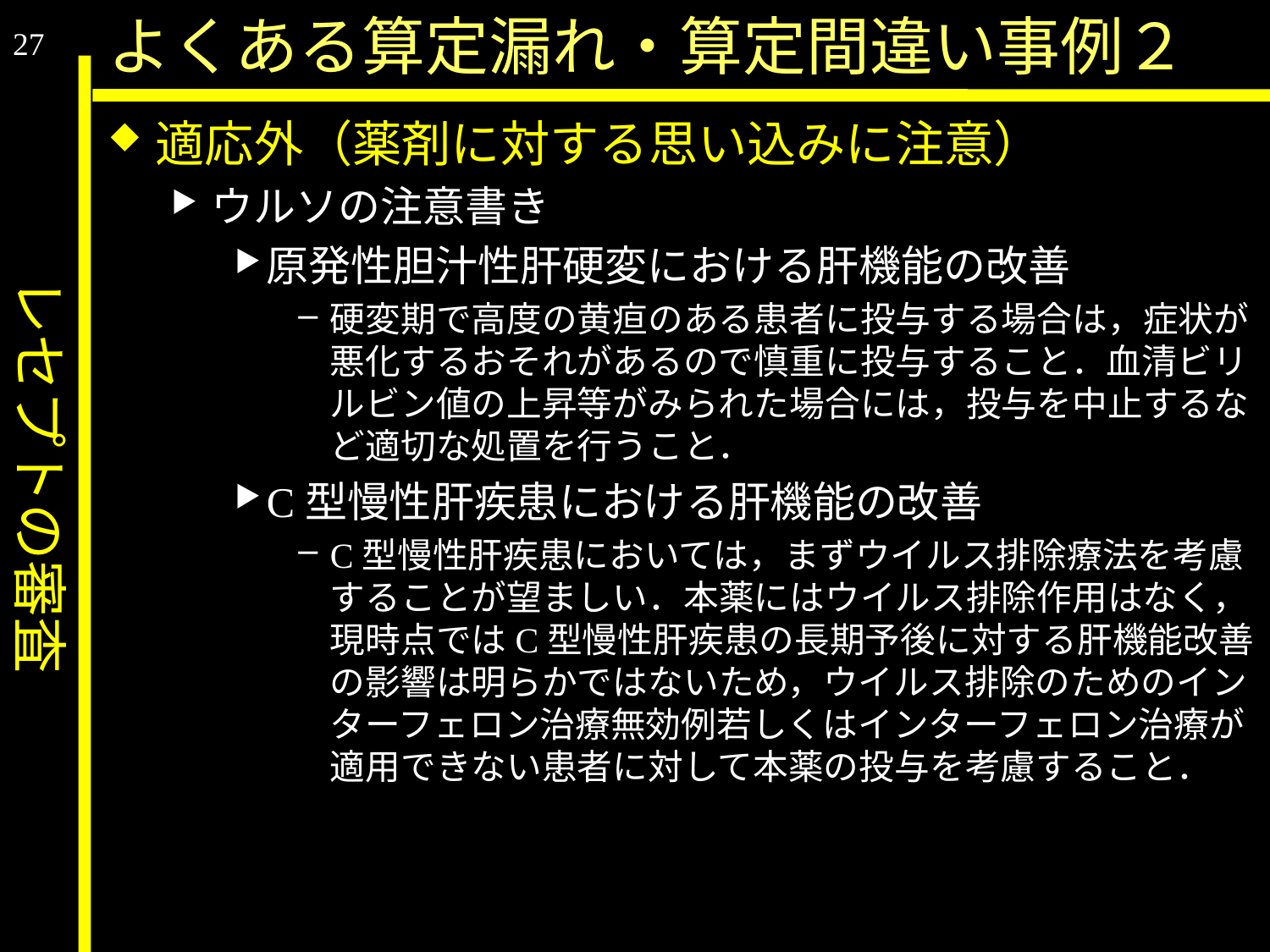

レセプトの審査
よくある算定漏れ・算定間違い事例２
27

適応外（薬剤に対する思い込みに注意）
ウルソの注意書き
原発性胆汁性肝硬変における肝機能の改善
硬変期で高度の黄疸のある患者に投与する場合は，症状が悪化するおそれがあるので慎重に投与すること．血清ビリルビン値の上昇等がみられた場合には，投与を中止するなど適切な処置を行うこと．
C型慢性肝疾患における肝機能の改善
C型慢性肝疾患においては，まずウイルス排除療法を考慮することが望ましい．本薬にはウイルス排除作用はなく，現時点ではC型慢性肝疾患の長期予後に対する肝機能改善の影響は明らかではないため，ウイルス排除のためのインターフェロン治療無効例若しくはインターフェロン治療が適用できない患者に対して本薬の投与を考慮すること．